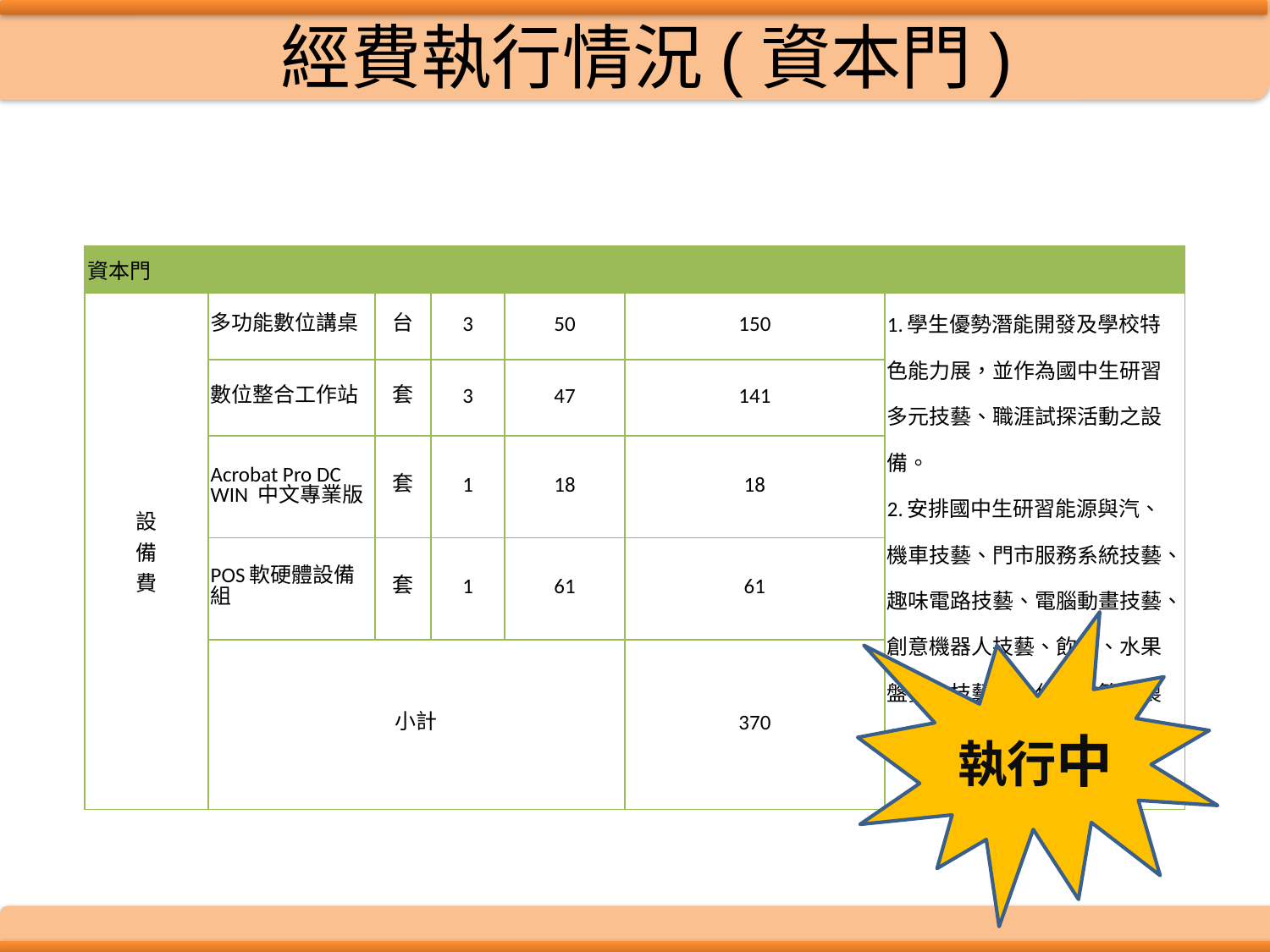

經費執行情況(資本門)
| 資本門 |  |  |  |  |  |  |
| --- | --- | --- | --- | --- | --- | --- |
| 設 備 費 | 多功能數位講桌 | 台 | 3 | 50 | 150 | 1.學生優勢潛能開發及學校特色能力展，並作為國中生研習多元技藝、職涯試探活動之設備。 2.安排國中生研習能源與汽、機車技藝、門市服務系統技藝、趣味電路技藝、電腦動畫技藝、創意機器人技藝、飲調、水果盤實作技藝、E化英文簡報製作技藝 |
|  | 數位整合工作站 | 套 | 3 | 47 | 141 |  |
|  | Acrobat Pro DC WIN 中文專業版 | 套 | 1 | 18 | 18 |  |
|  | POS軟硬體設備組 | 套 | 1 | 61 | 61 |  |
|  | 小計 |  |  |  | 370 |  |
執行中